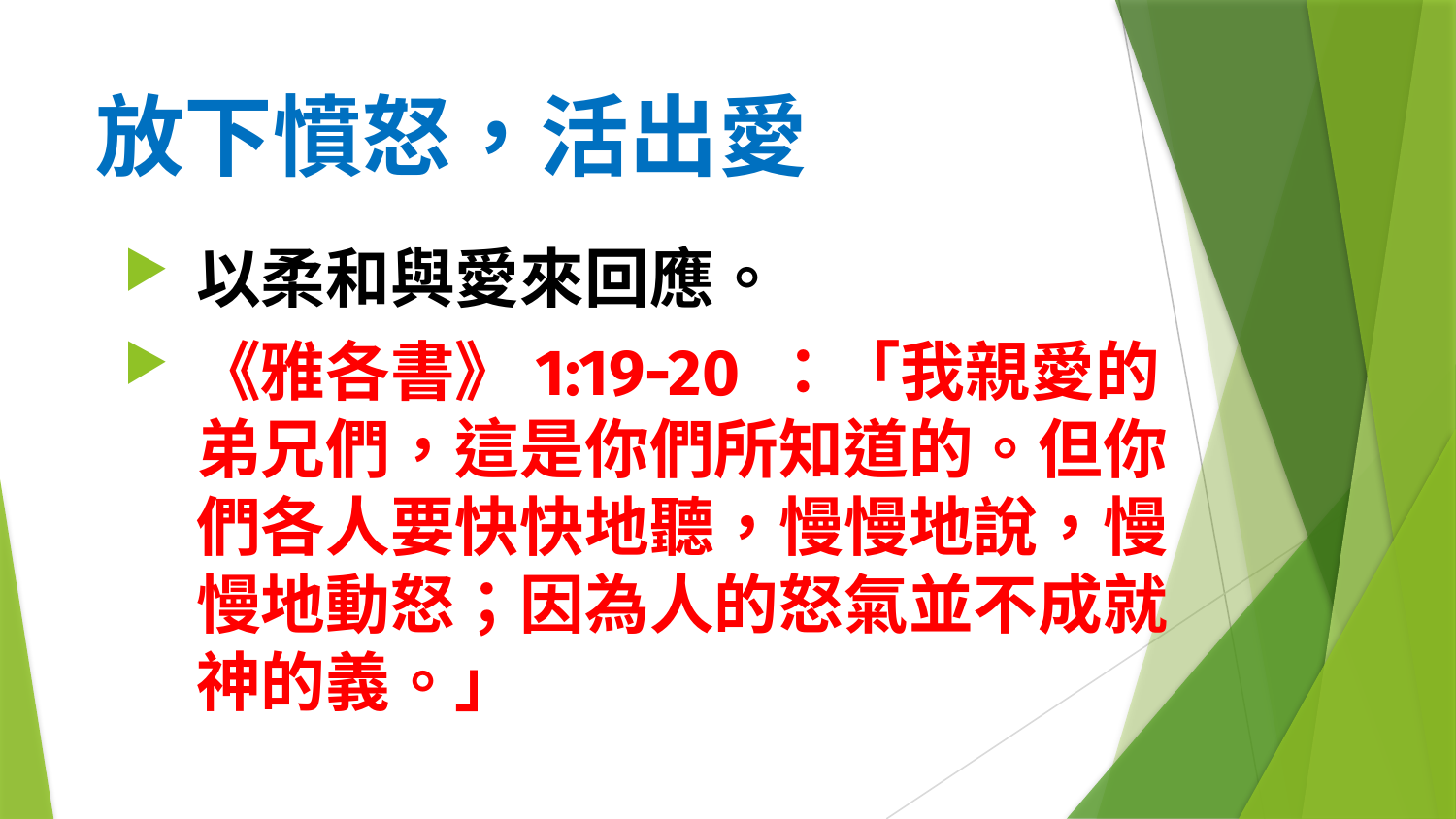

# 放下憤怒，活出愛
以柔和與愛來回應。
《雅各書》1:19-20 ：「我親愛的弟兄們，這是你們所知道的。但你們各人要快快地聽，慢慢地說，慢慢地動怒；因為人的怒氣並不成就神的義。」